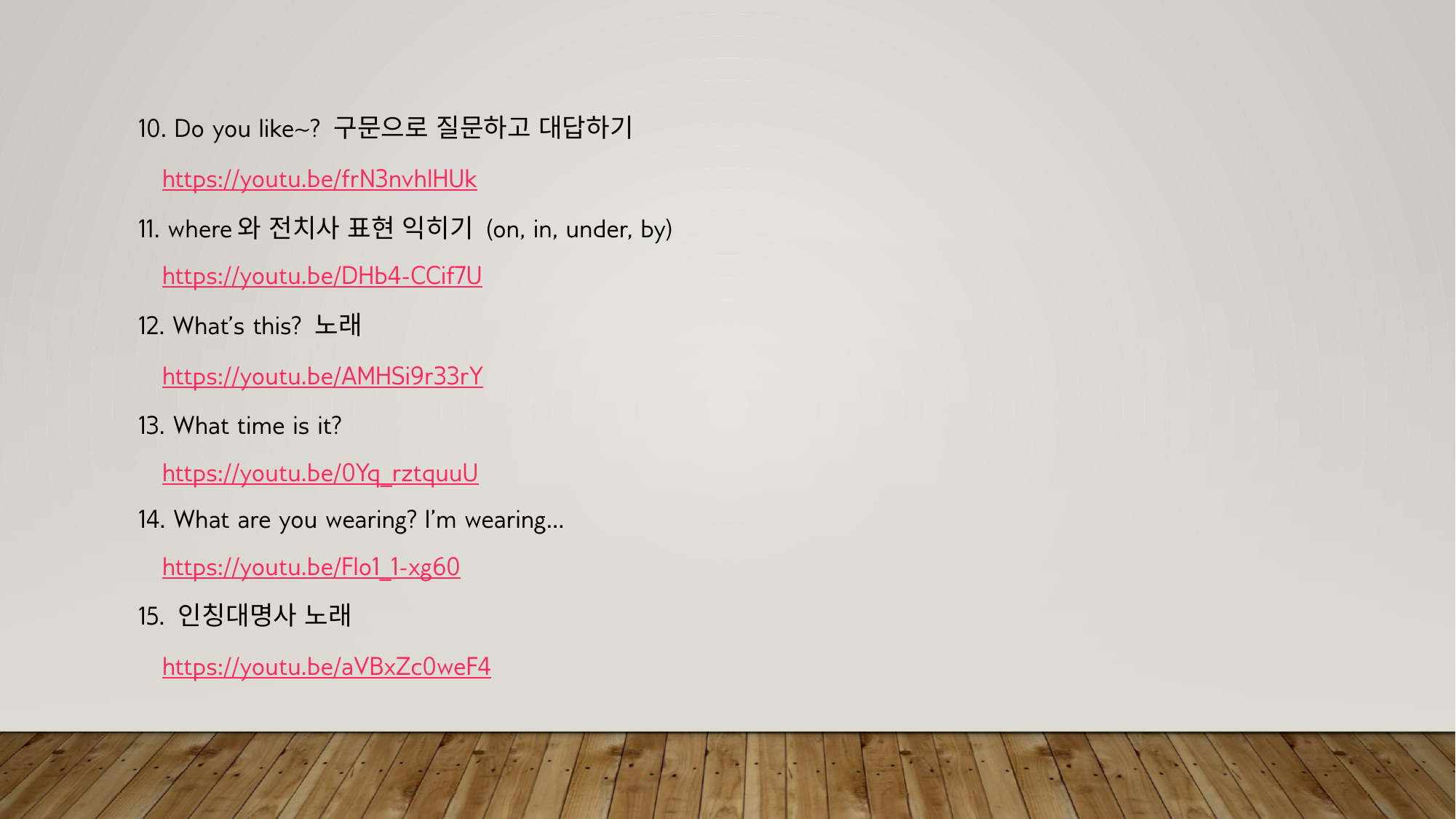

10. Do you like~? 구문으로 질문하고 대답하기
   https://youtu.be/frN3nvhIHUk
11. where와 전치사 표현 익히기 (on, in, under, by)
   https://youtu.be/DHb4-CCif7U
12. What’s this? 노래
   https://youtu.be/AMHSi9r33rY
13. What time is it?
   https://youtu.be/0Yq_rztquuU
14. What are you wearing? I’m wearing…
   https://youtu.be/FIo1_1-xg60
15. 인칭대명사 노래
   https://youtu.be/aVBxZc0weF4